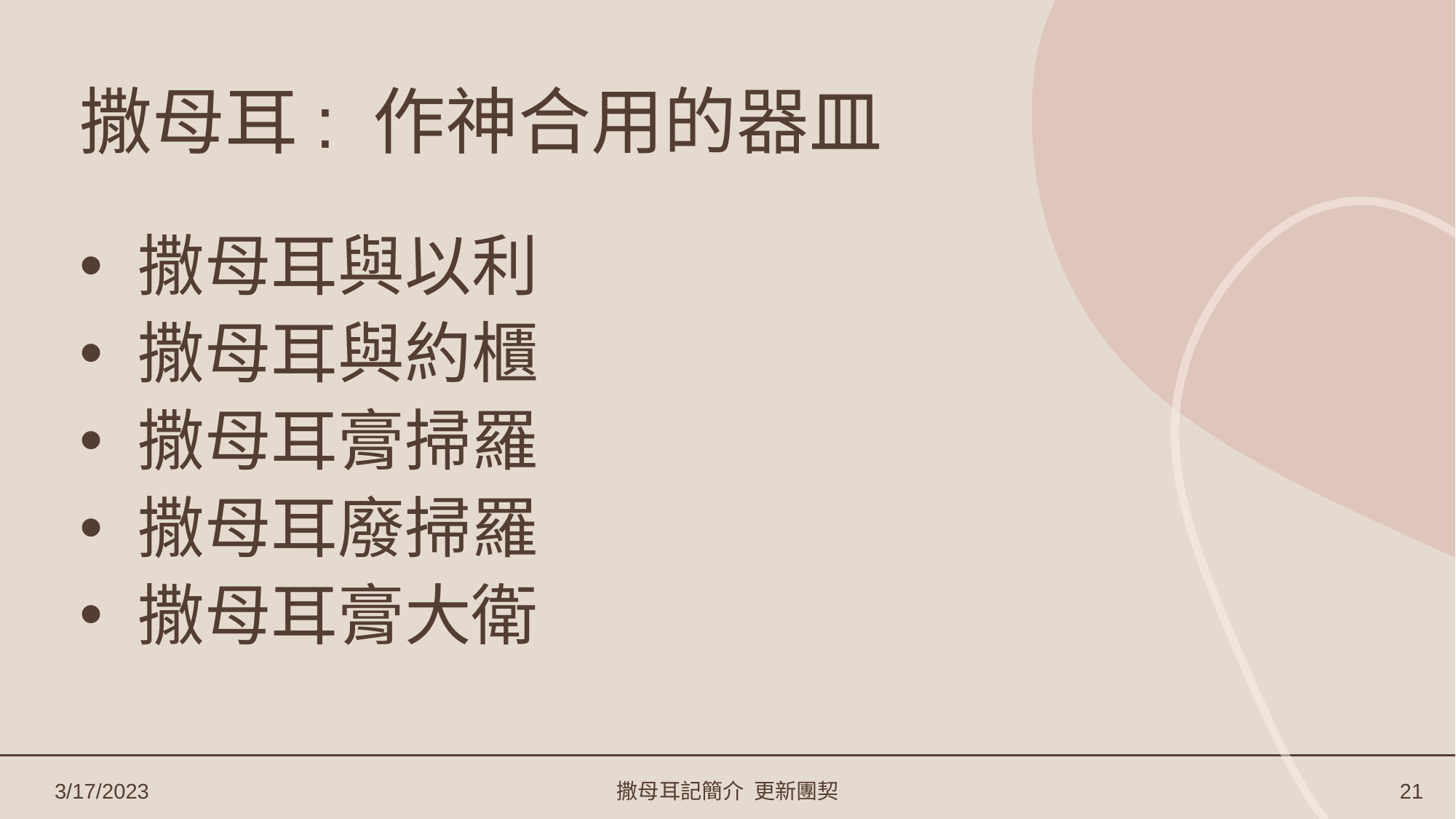

# 撒母耳: 作神合用的器皿
 撒母耳與以利
 撒母耳與約櫃
 撒母耳膏掃羅
 撒母耳廢掃羅
 撒母耳膏大衛
3/17/2023
撒母耳記簡介  更新團契
21